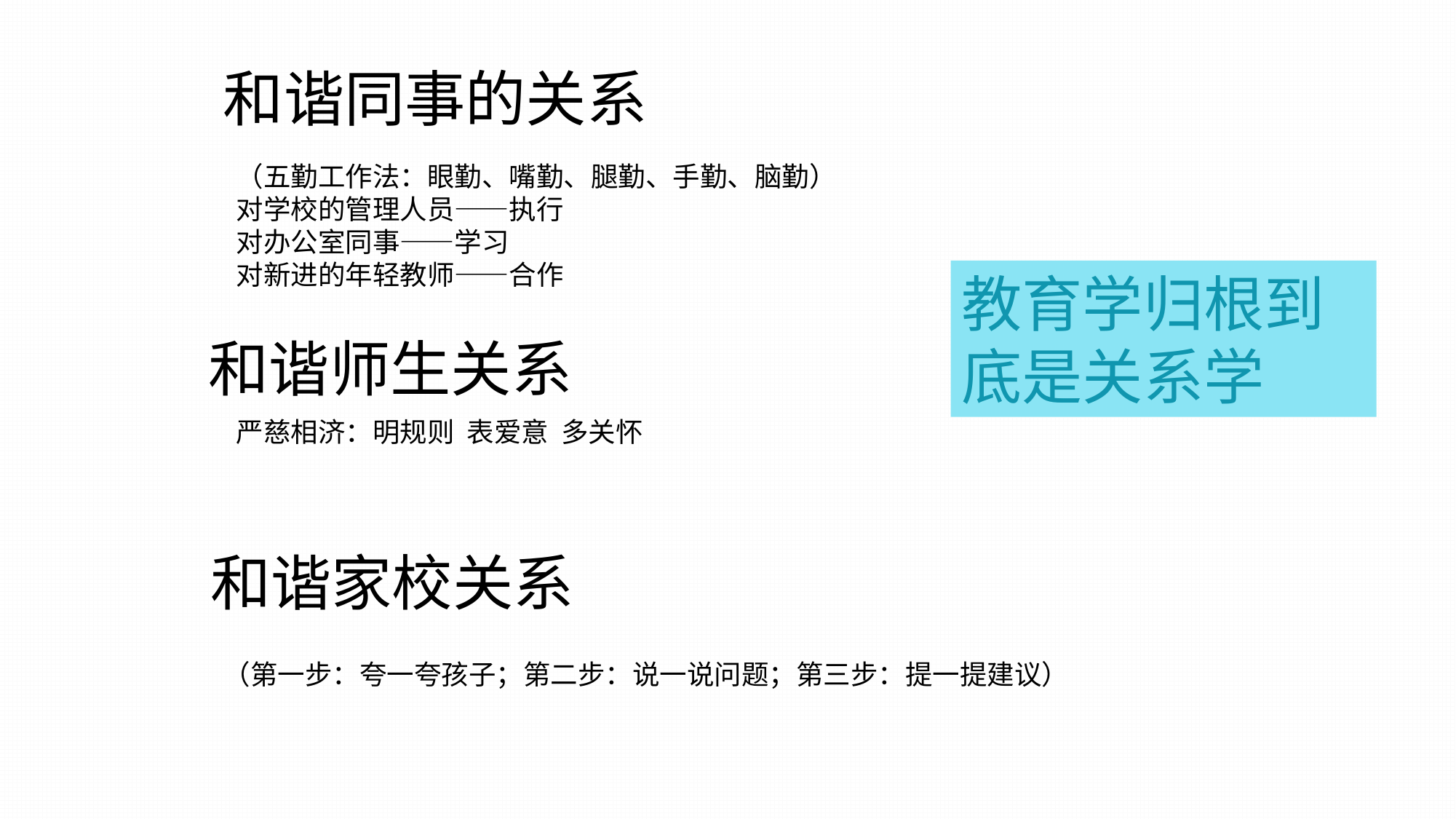

和谐同事的关系
（五勤工作法：眼勤、嘴勤、腿勤、手勤、脑勤）
对学校的管理人员——执行
对办公室同事——学习
对新进的年轻教师——合作
教育学归根到底是关系学
和谐师生关系
严慈相济：明规则  表爱意  多关怀
和谐家校关系
（第一步：夸一夸孩子；第二步：说一说问题；第三步：提一提建议）